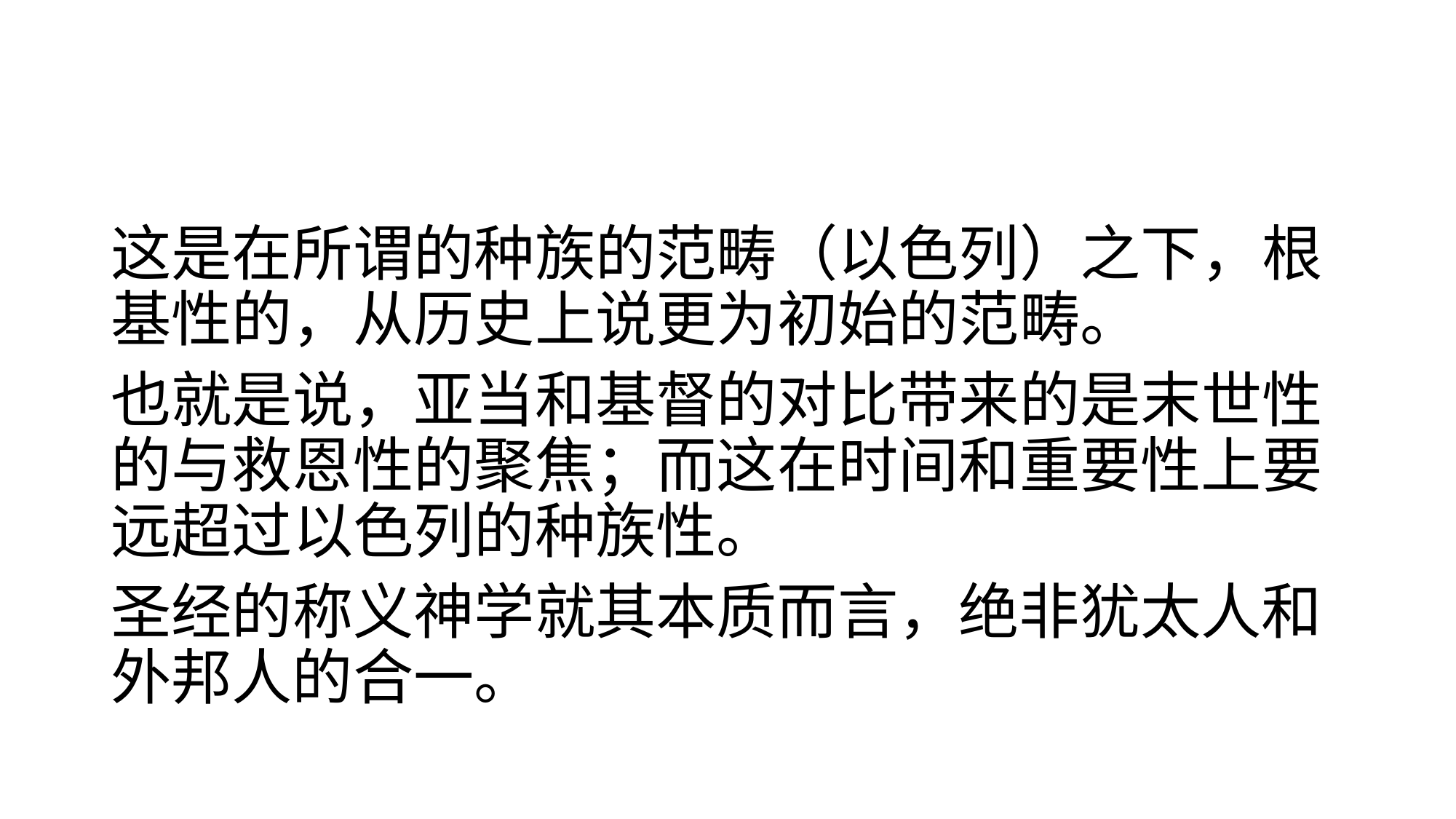

#
这是在所谓的种族的范畴（以色列）之下，根基性的，从历史上说更为初始的范畴。
也就是说，亚当和基督的对比带来的是末世性的与救恩性的聚焦；而这在时间和重要性上要远超过以色列的种族性。
圣经的称义神学就其本质而言，绝非犹太人和外邦人的合一。